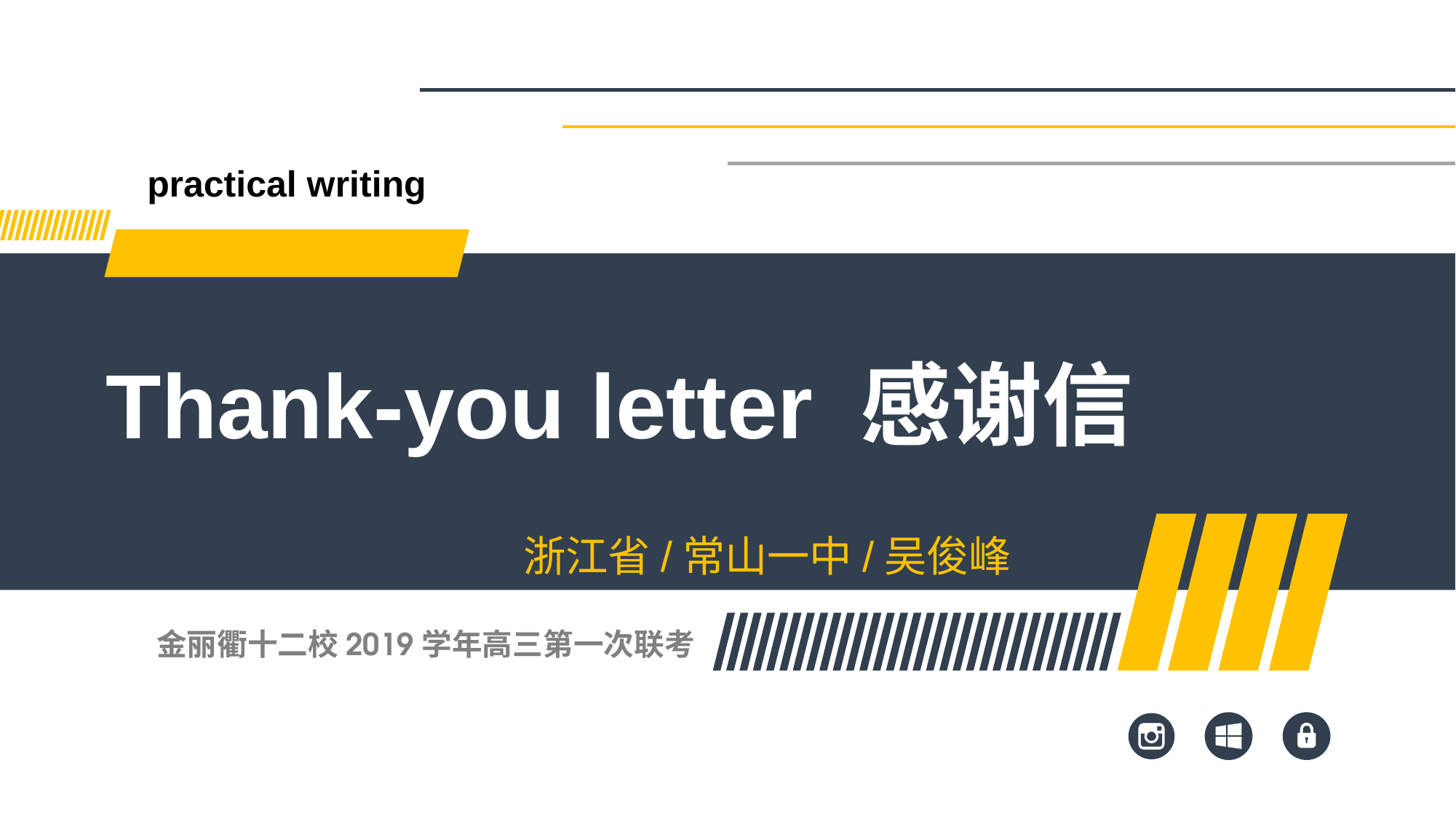

practical writing

Thank-you letter 感谢信
浙江省/常山一中/吴俊峰

金丽衢十二校2019学年高三第一次联考